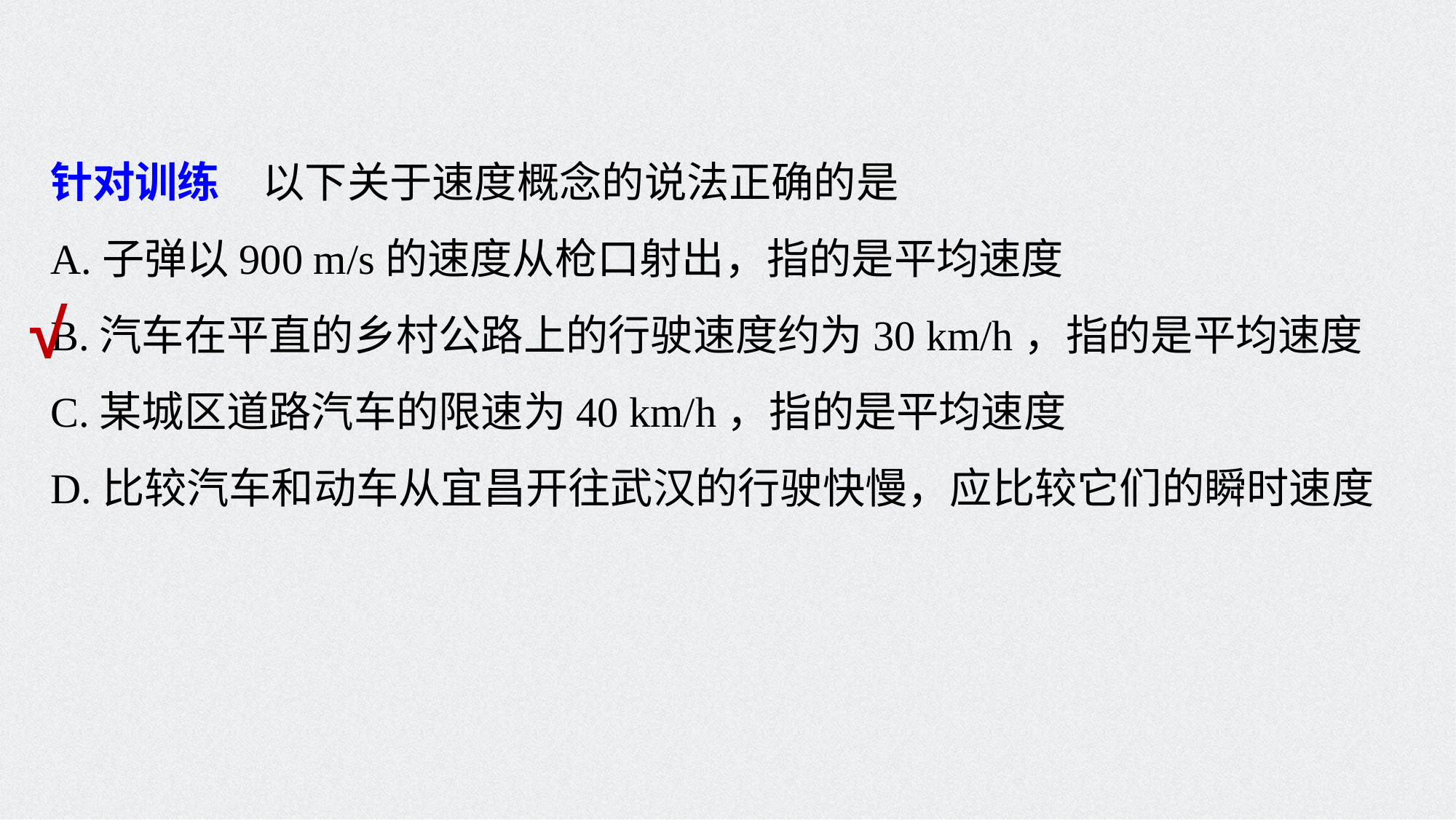

针对训练　以下关于速度概念的说法正确的是
A.子弹以900 m/s的速度从枪口射出，指的是平均速度
B.汽车在平直的乡村公路上的行驶速度约为30 km/h，指的是平均速度
C.某城区道路汽车的限速为40 km/h，指的是平均速度
D.比较汽车和动车从宜昌开往武汉的行驶快慢，应比较它们的瞬时速度
√